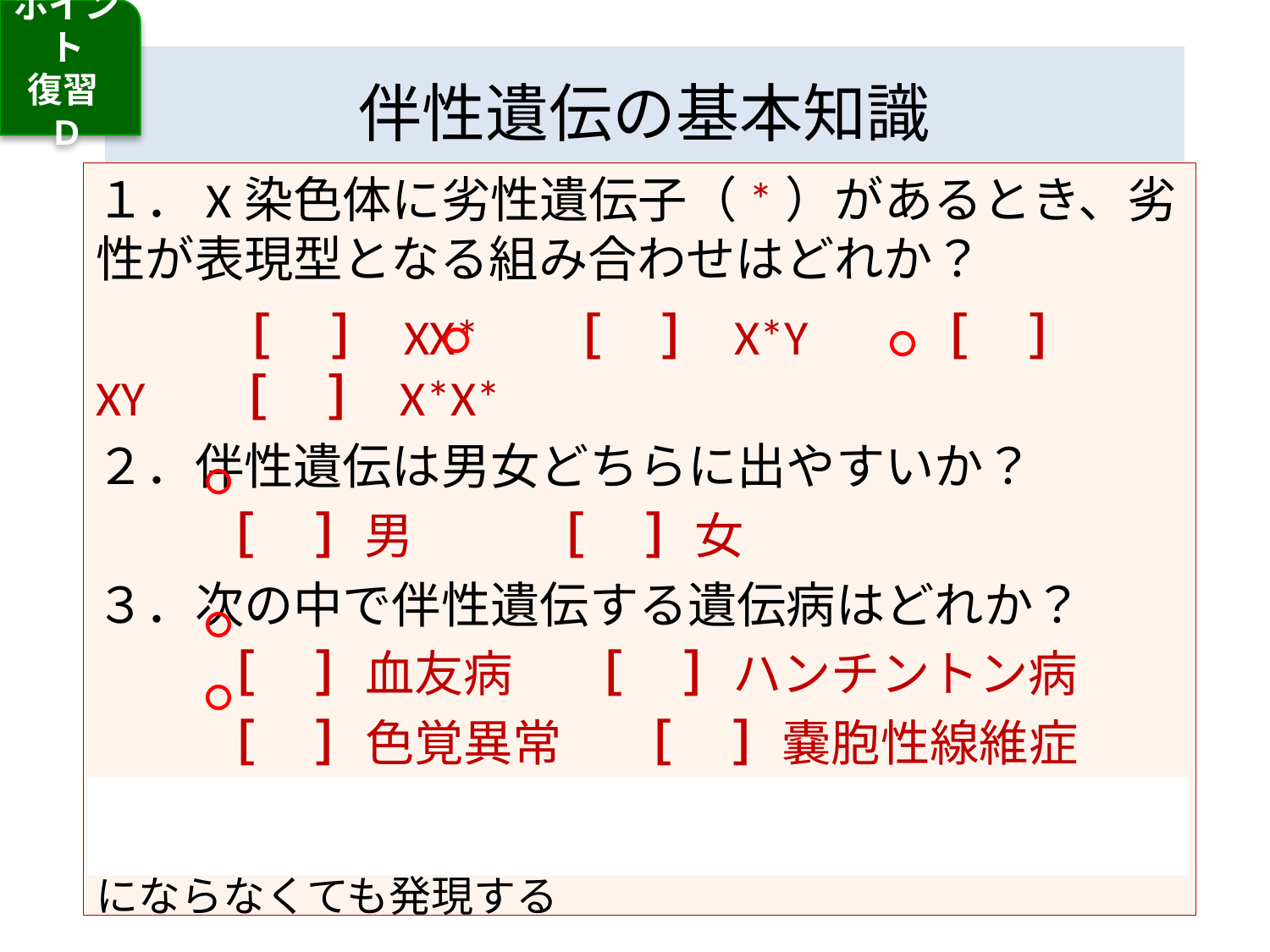

ポイント
復習
D
# 伴性遺伝の基本知識
１．X染色体に劣性遺伝子（*）があるとき、劣性が表現型となる組み合わせはどれか？
　　 ［ 　］ XX*　 ［ 　］ X*Y　　［ 　］ XY　 ［ 　］ X*X*
２．伴性遺伝は男女どちらに出やすいか？
　　 ［ 　］男　 　 ［ 　］女
３．次の中で伴性遺伝する遺伝病はどれか？
　　 ［　 ］血友病　 ［　 ］ハンチントン病
　　 ［　 ］色覚異常　 ［　 ］嚢胞性線維症

X染色体上にある劣性遺伝子はXYを持つ男では劣性ホモにならなくても発現する
○
○
○
○
○